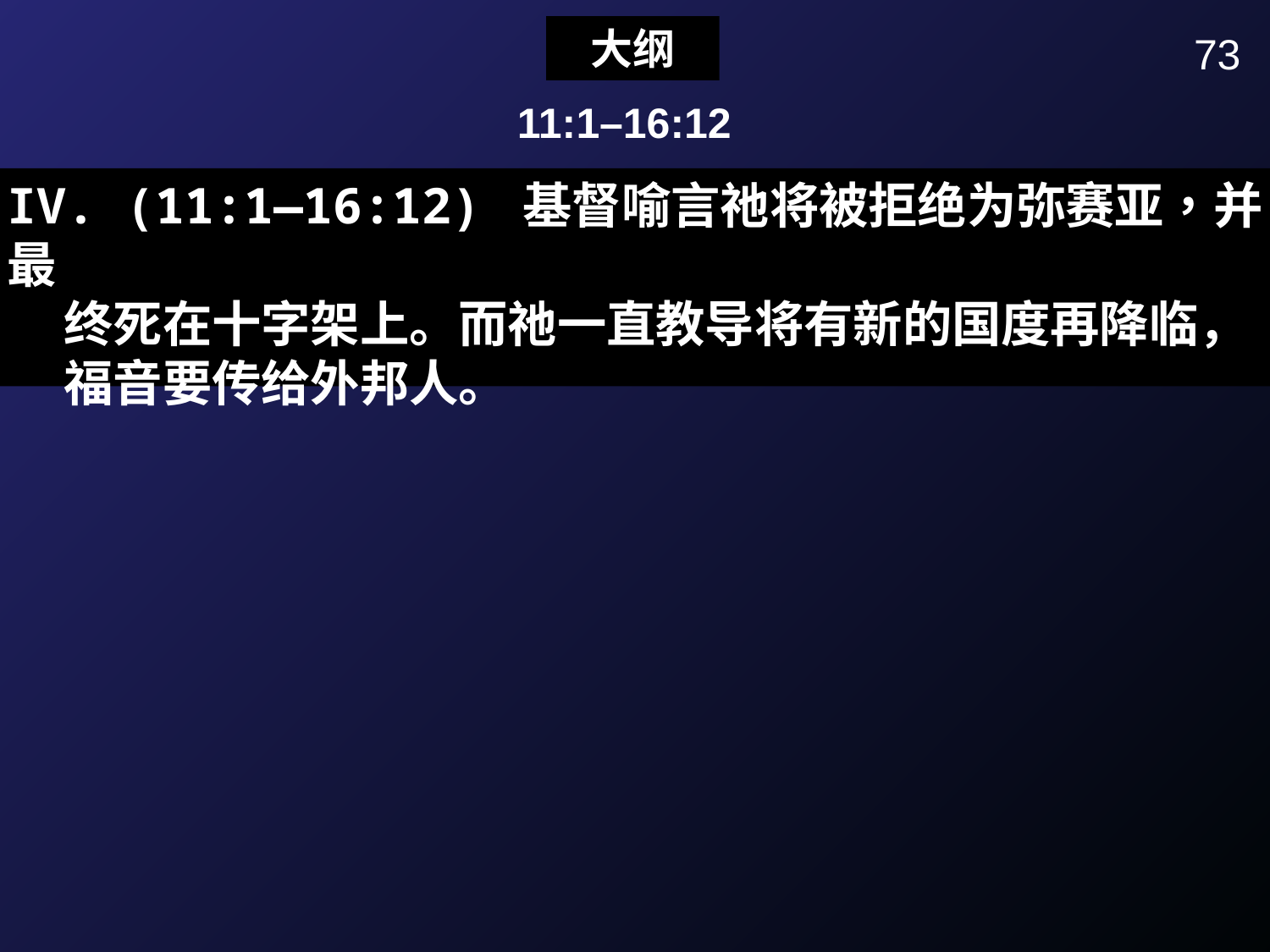

大纲
73
11:1–16:12
IV. (11:1—16:12) 基督喻言祂将被拒绝为弥赛亚，并最
    终死在十字架上。而祂一直教导将有新的国度再降临，
    福音要传给外邦人。